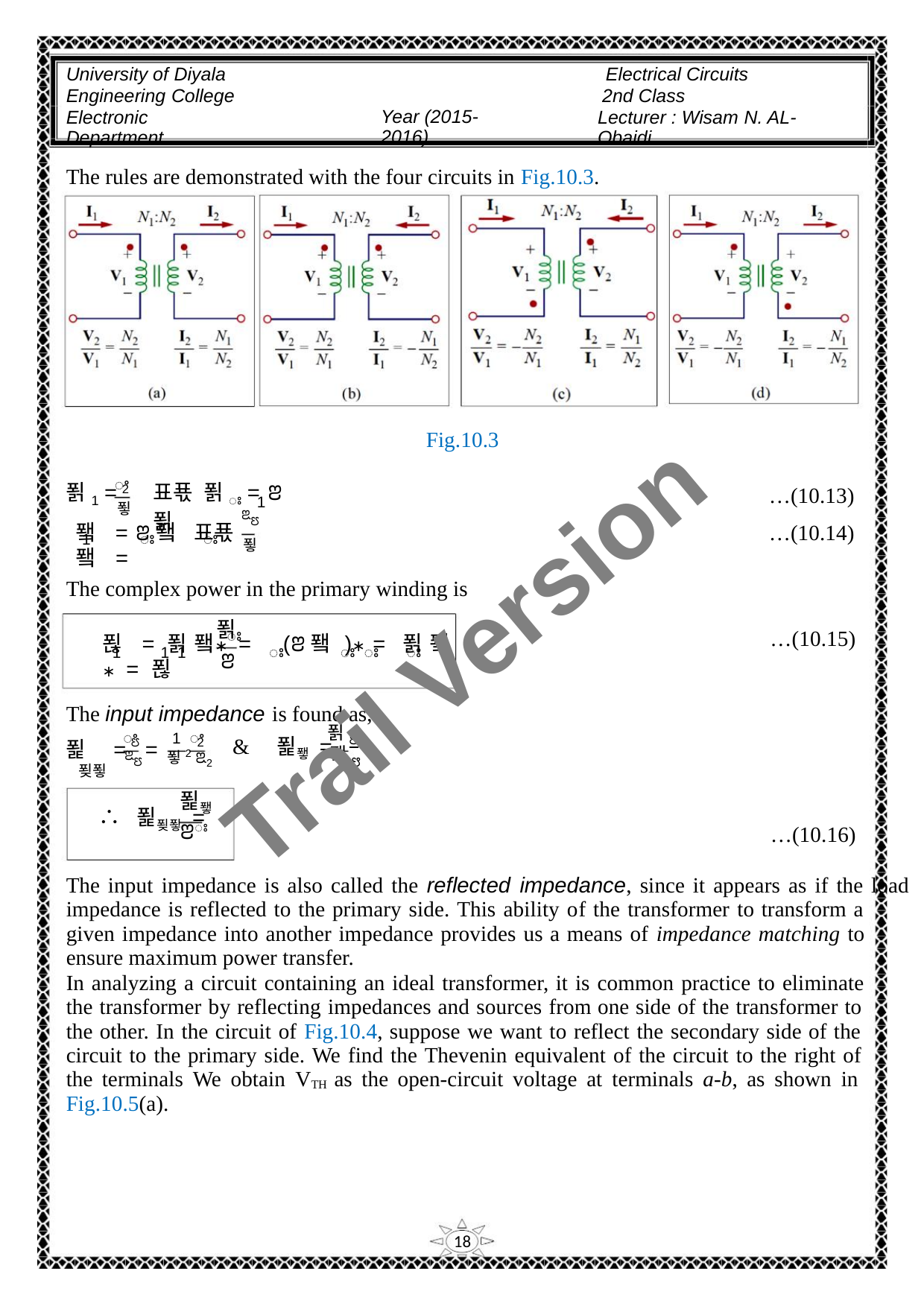

University of Diyala
Engineering College
Electronic Department
Electrical Circuits
2nd Class
Lecturer : Wisam N. AL-Obaidi
Year (2015-2016)
The rules are demonstrated with the four circuits in Fig.10.3.
Fig.10.3
ꢀ
2
푉1 =
표푟 푉ꢁ = ꢂ푉
…(10.13)
1
푛
ꢃꢄ
퐼 = ꢂ퐼 표푟 퐼 =
…(10.14)
1
ꢁ
ꢁ
푛
The complex power in the primary winding is
Trail Version
Trail Version
Trail Version
Trail Version
Trail Version
Trail Version
Trail Version
Trail Version
Trail Version
Trail Version
Trail Version
Trail Version
Trail Version
푉
…(10.15)
ꢁ
푆 = 푉 퐼∗ = (ꢂ퐼 )∗ = 푉 퐼∗ = 푆
1
1 1
ꢁ
ꢁ ꢁ
ꢁ
ꢂ
The input impedance is found as,
푉ꢅ
퐼ꢅ
ꢀ
1 ꢀ
ꢄ
2
푍 =
푖푛
=
& 푍퐿 =
푛2 ꢃ2
ꢃꢄ
푍퐿
ꢂꢁ
∴ 푍푖푛 =
…(10.16)
The input impedance is also called the reflected impedance, since it appears as if the load
impedance is reflected to the primary side. This ability of the transformer to transform a
given impedance into another impedance provides us a means of impedance matching to
ensure maximum power transfer.
In analyzing a circuit containing an ideal transformer, it is common practice to eliminate
the transformer by reflecting impedances and sources from one side of the transformer to
the other. In the circuit of Fig.10.4, suppose we want to reflect the secondary side of the
circuit to the primary side. We find the Thevenin equivalent of the circuit to the right of
the terminals We obtain VTH as the open-circuit voltage at terminals a-b, as shown in
Fig.10.5(a).
18